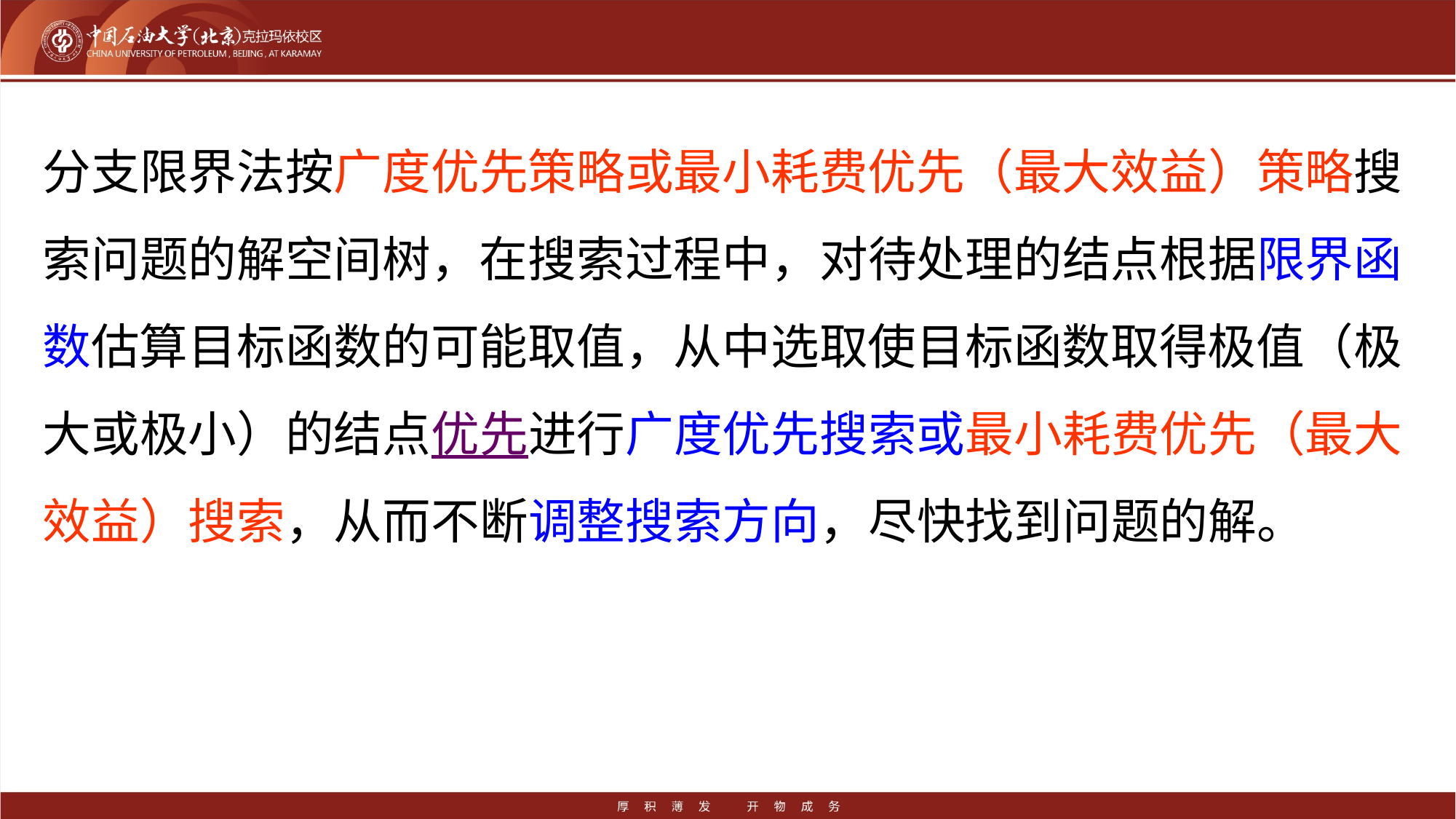

#
分支限界法按广度优先策略或最小耗费优先（最大效益）策略搜索问题的解空间树，在搜索过程中，对待处理的结点根据限界函数估算目标函数的可能取值，从中选取使目标函数取得极值（极大或极小）的结点优先进行广度优先搜索或最小耗费优先（最大效益）搜索，从而不断调整搜索方向，尽快找到问题的解。